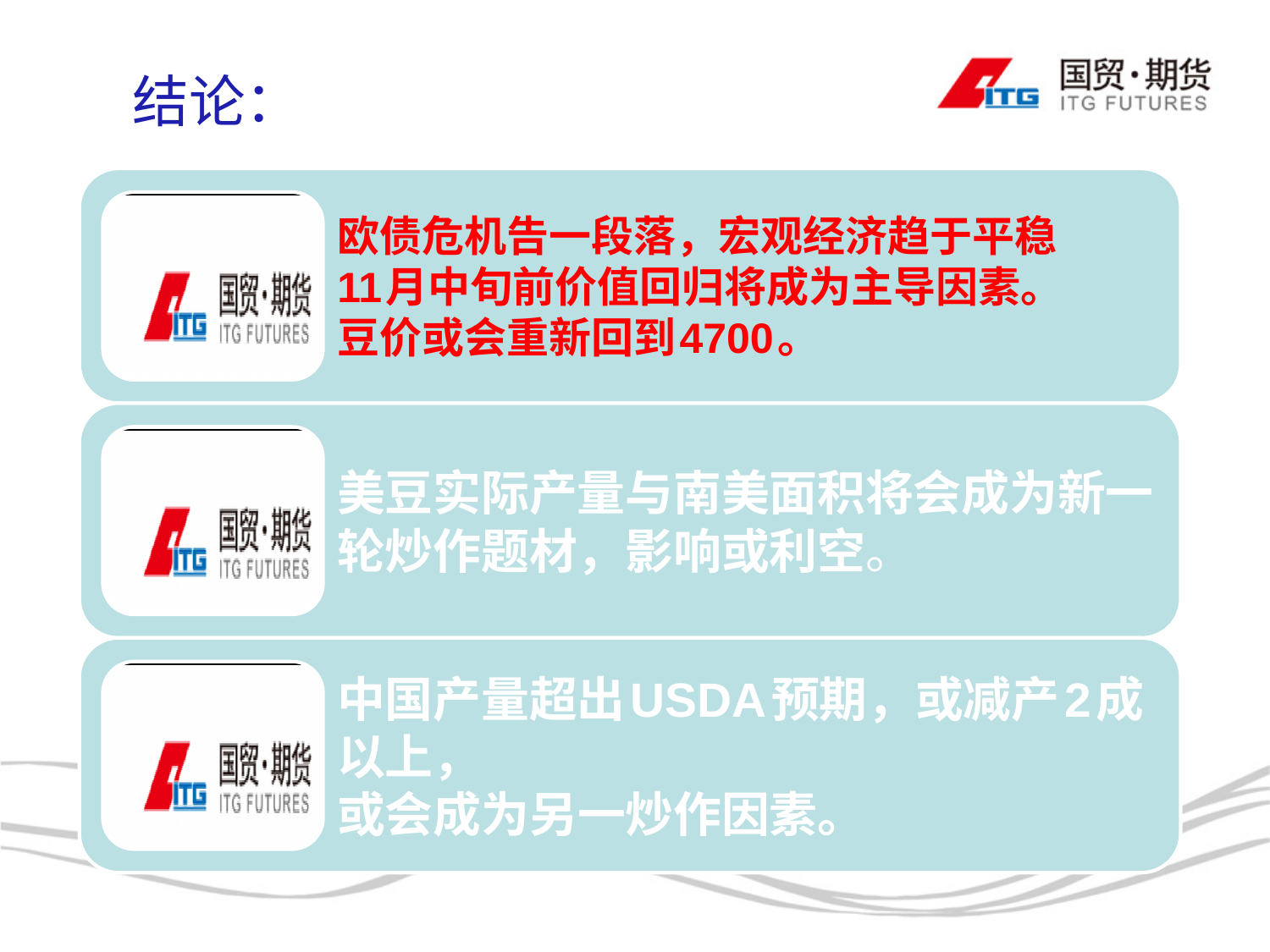

结论：
欧债危机告一段落，宏观经济趋于平稳
11月中旬前价值回归将成为主导因素。
豆价或会重新回到4700。
美豆实际产量与南美面积将会成为新一
轮炒作题材，影响或利空。
中国产量超出USDA预期，或减产2成以上，
或会成为另一炒作因素。